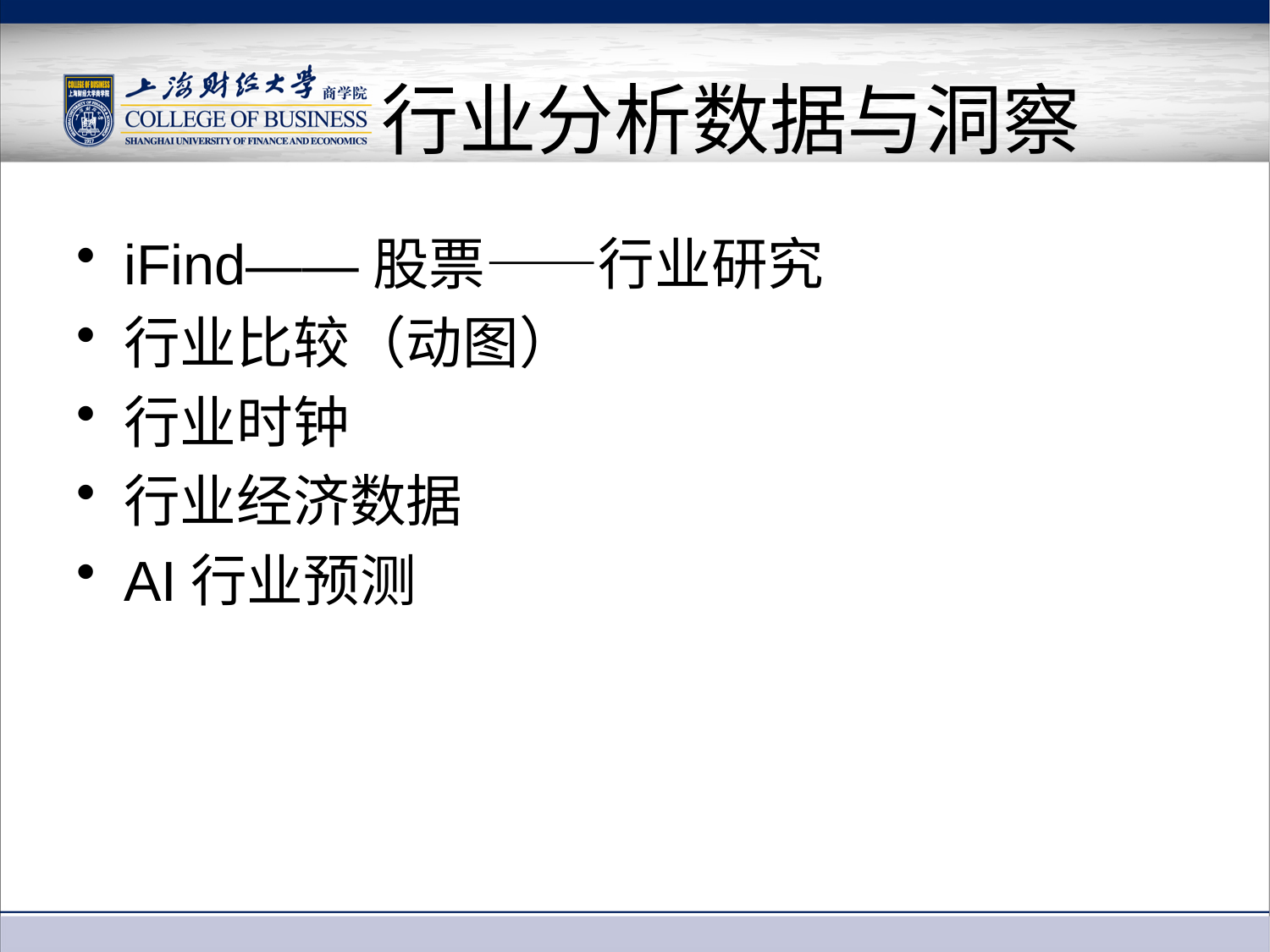

# 行业分析数据与洞察
iFind——股票——行业研究
行业比较（动图）
行业时钟
行业经济数据
AI行业预测